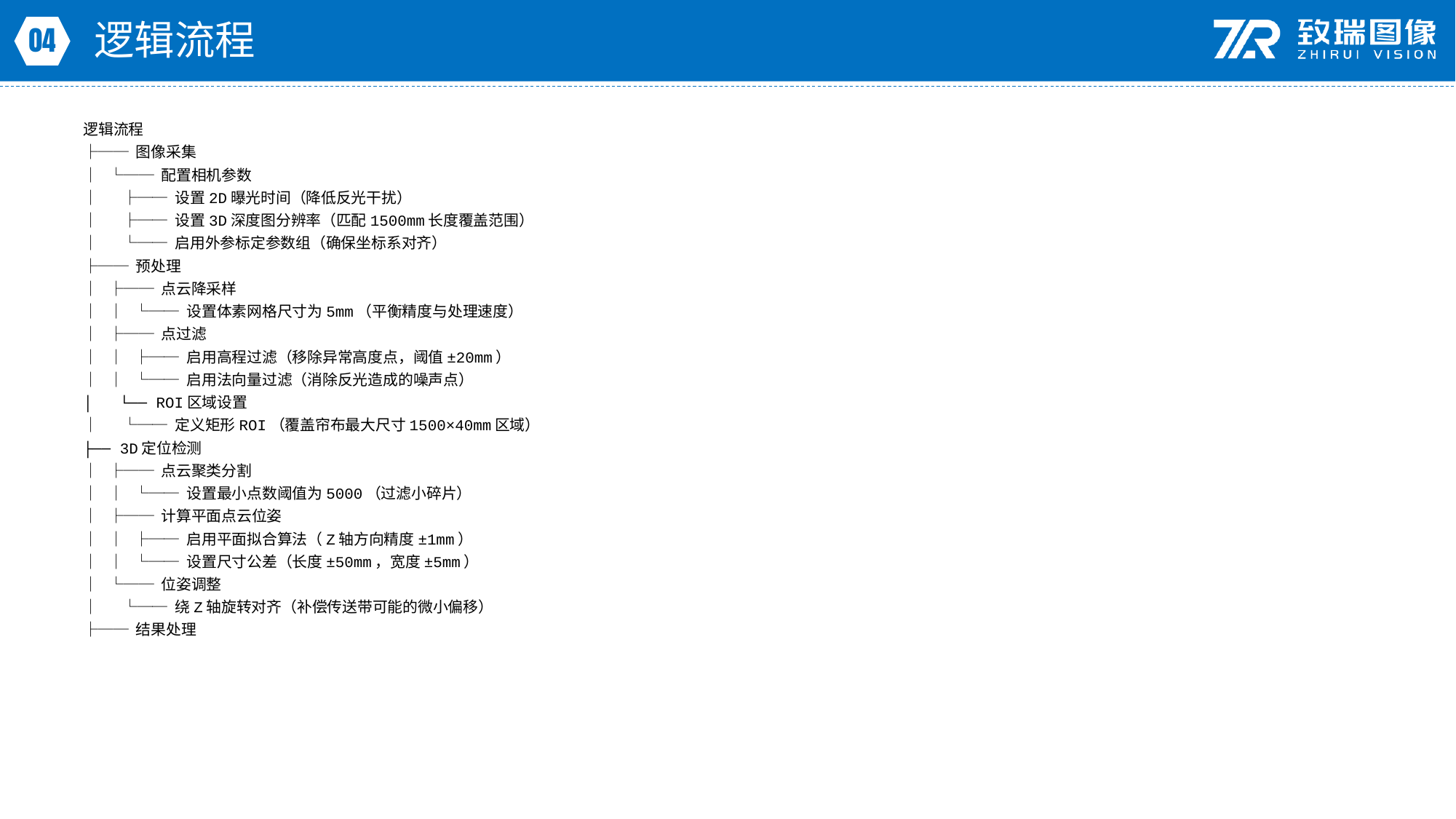

逻辑流程
04

逻辑流程
├── 图像采集
│   └── 配置相机参数
│       ├── 设置2D曝光时间（降低反光干扰）
│       ├── 设置3D深度图分辨率（匹配1500mm长度覆盖范围）
│       └── 启用外参标定参数组（确保坐标系对齐）
├── 预处理
│   ├── 点云降采样
│   │   └── 设置体素网格尺寸为5mm（平衡精度与处理速度）
│   ├── 点过滤
│   │   ├── 启用高程过滤（移除异常高度点，阈值±20mm）
│   │   └── 启用法向量过滤（消除反光造成的噪声点）
│   └── ROI区域设置
│       └── 定义矩形ROI（覆盖帘布最大尺寸1500×40mm区域）
├── 3D定位检测
│   ├── 点云聚类分割
│   │   └── 设置最小点数阈值为5000（过滤小碎片）
│   ├── 计算平面点云位姿
│   │   ├── 启用平面拟合算法（Z轴方向精度±1mm）
│   │   └── 设置尺寸公差（长度±50mm，宽度±5mm）
│   └── 位姿调整
│       └── 绕Z轴旋转对齐（补偿传送带可能的微小偏移）
├── 结果处理